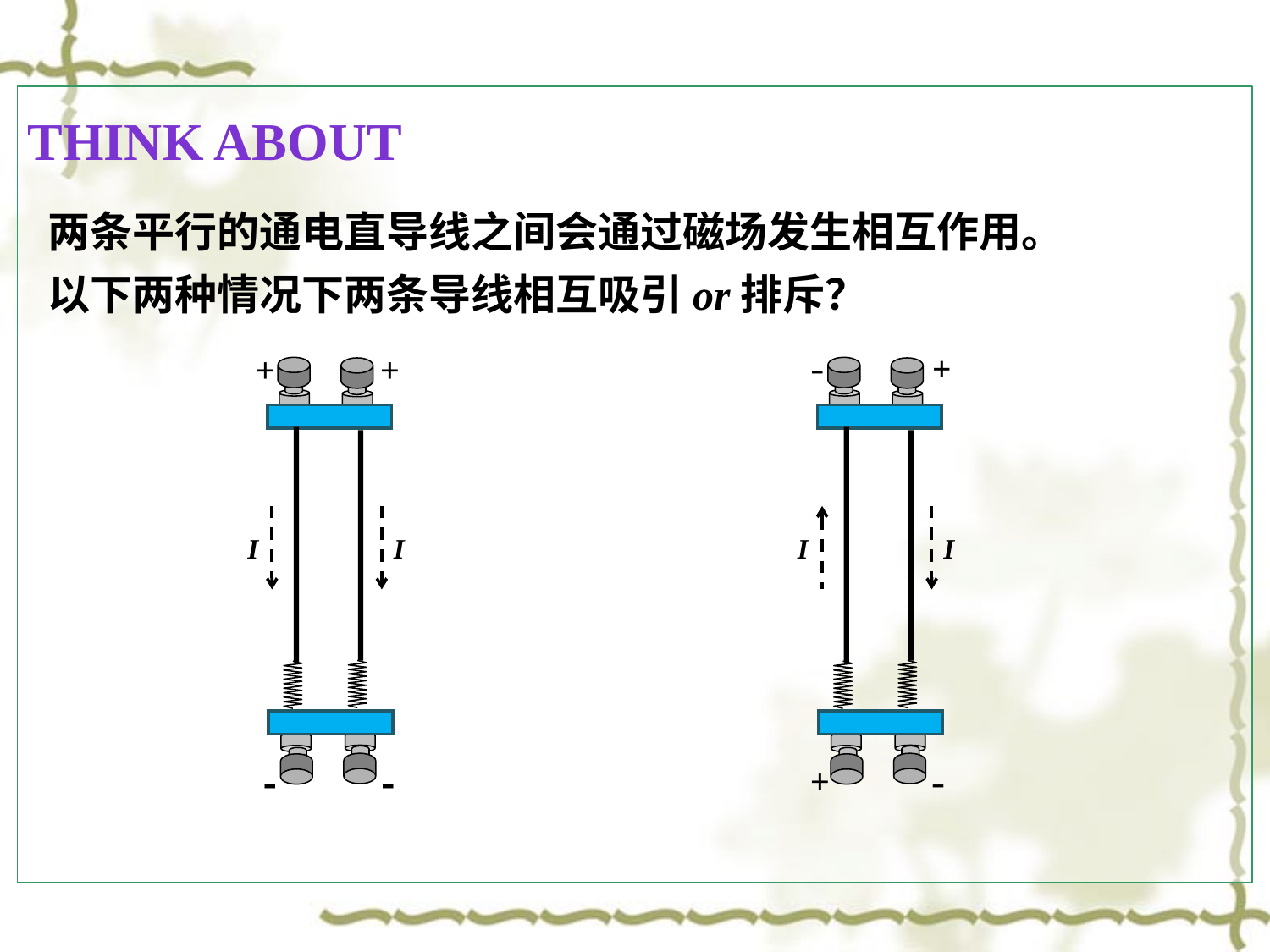

Think about
两条平行的通电直导线之间会通过磁场发生相互作用。
以下两种情况下两条导线相互吸引or排斥？
+
+

I
I
-
-
-
+

I
I
+
-